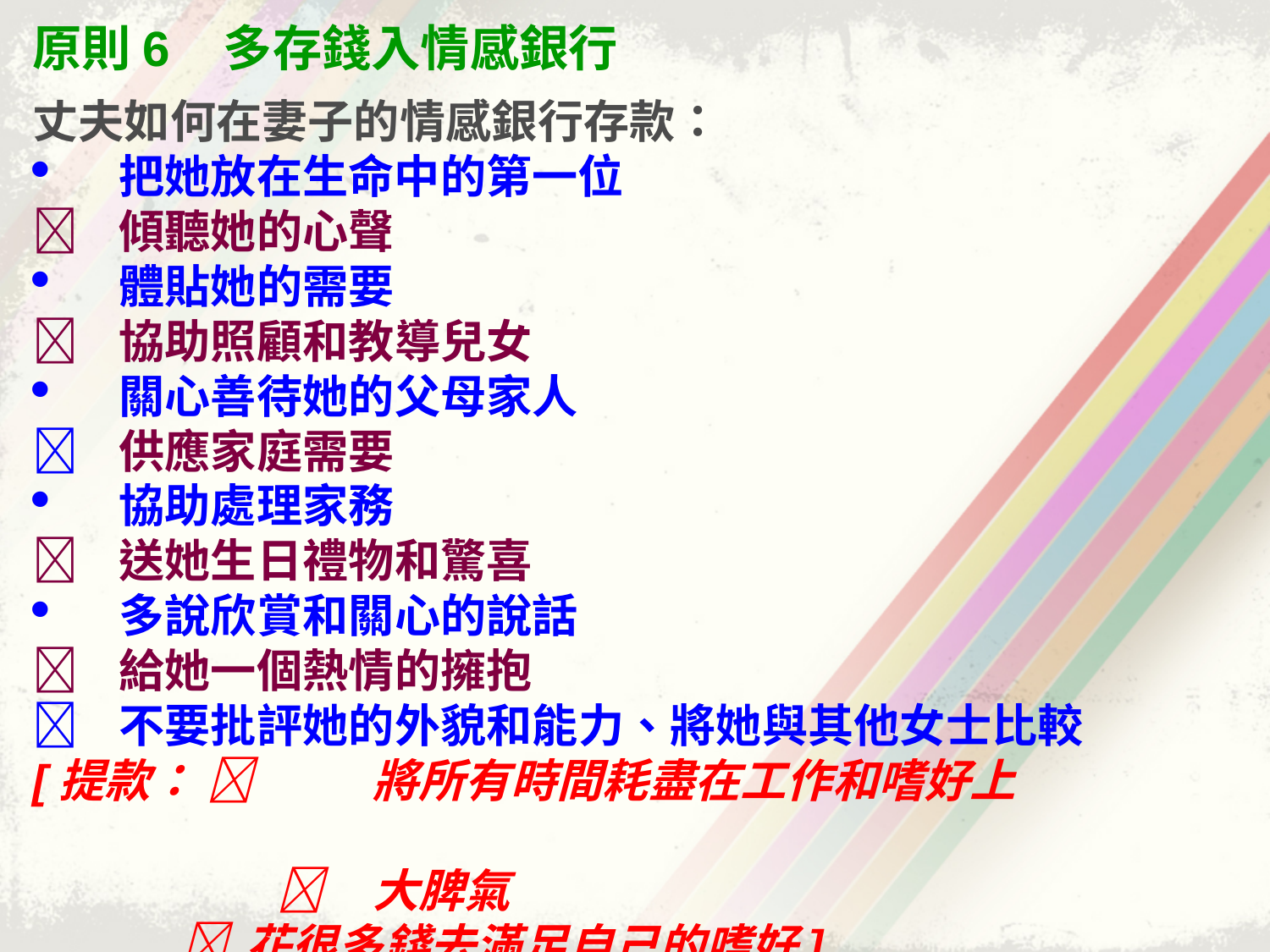

原則6   多存錢入情感銀行
丈夫如何在妻子的情感銀行存款：
把她放在生命中的第一位
•	傾聽她的心聲
體貼她的需要
•	協助照顧和教導兒女
關心善待她的父母家人
•	供應家庭需要
協助處理家務
•	送她生日禮物和驚喜
多說欣賞和關心的說話
•	給她一個熱情的擁抱
•	不要批評她的外貌和能力、將她與其他女士比較
[提款： •	將所有時間耗盡在工作和嗜好上
 		   •	大脾氣
	      •	花很多錢去滿足自己的嗜好]